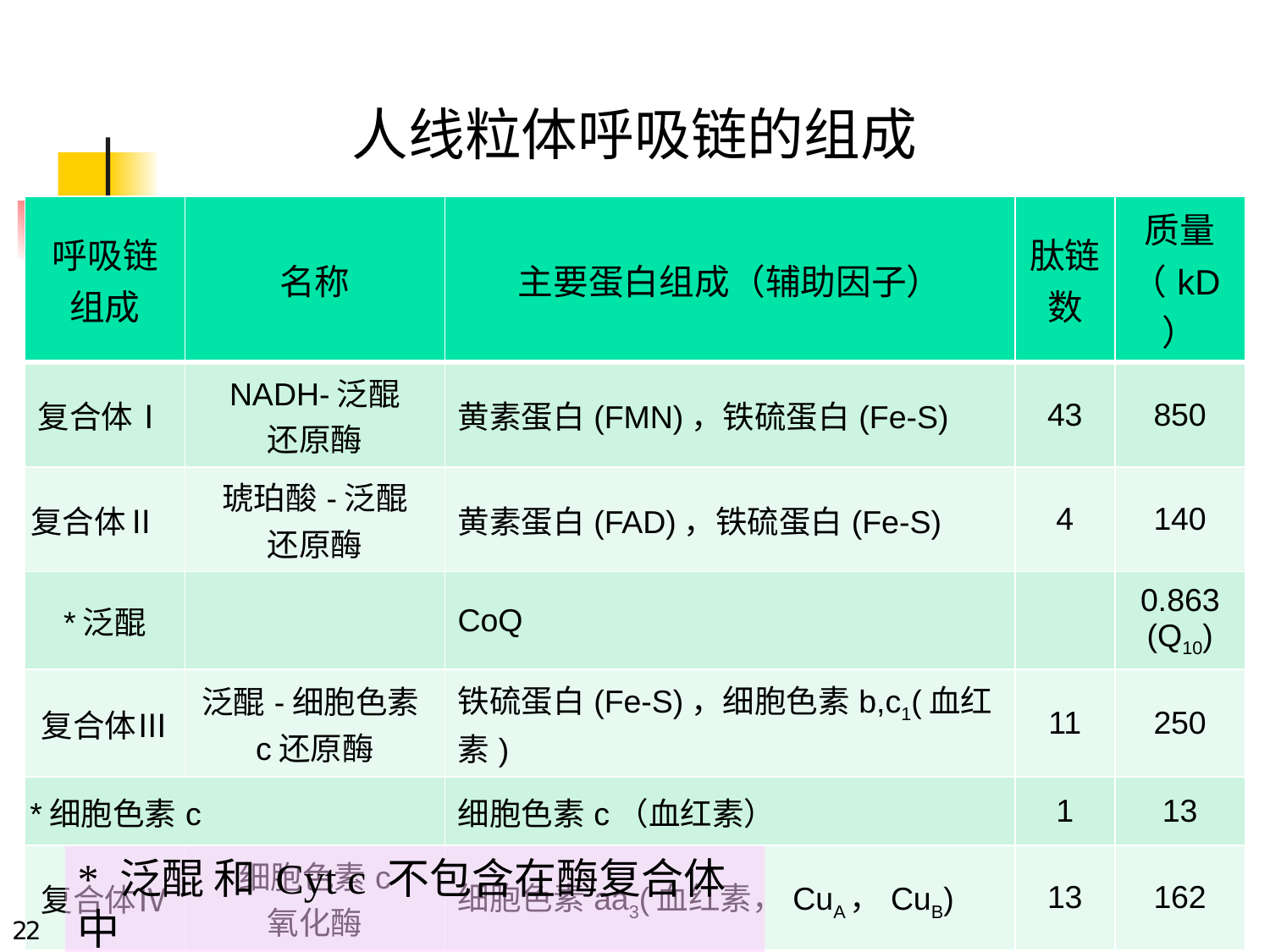

人线粒体呼吸链的组成
| 呼吸链 组成 | 名称 | 主要蛋白组成（辅助因子） | 肽链数 | 质量 （kD） |
| --- | --- | --- | --- | --- |
| 复合体Ⅰ | NADH-泛醌 还原酶 | 黄素蛋白(FMN)，铁硫蛋白(Fe-S) | 43 | 850 |
| 复合体Ⅱ | 琥珀酸-泛醌 还原酶 | 黄素蛋白(FAD)，铁硫蛋白(Fe-S) | 4 | 140 |
| \*泛醌 |  | CoQ |  | 0.863 (Q10) |
| 复合体Ⅲ | 泛醌-细胞色素c还原酶 | 铁硫蛋白(Fe-S)，细胞色素b,c1(血红素) | 11 | 250 |
| \*细胞色素c |  | 细胞色素c（血红素） | 1 | 13 |
| 复合体Ⅳ | 细胞色素c 氧化酶 | 细胞色素aa3(血红素，CuA，CuB) | 13 | 162 |
* 泛醌 和 Cyt c 不包含在酶复合体中
22